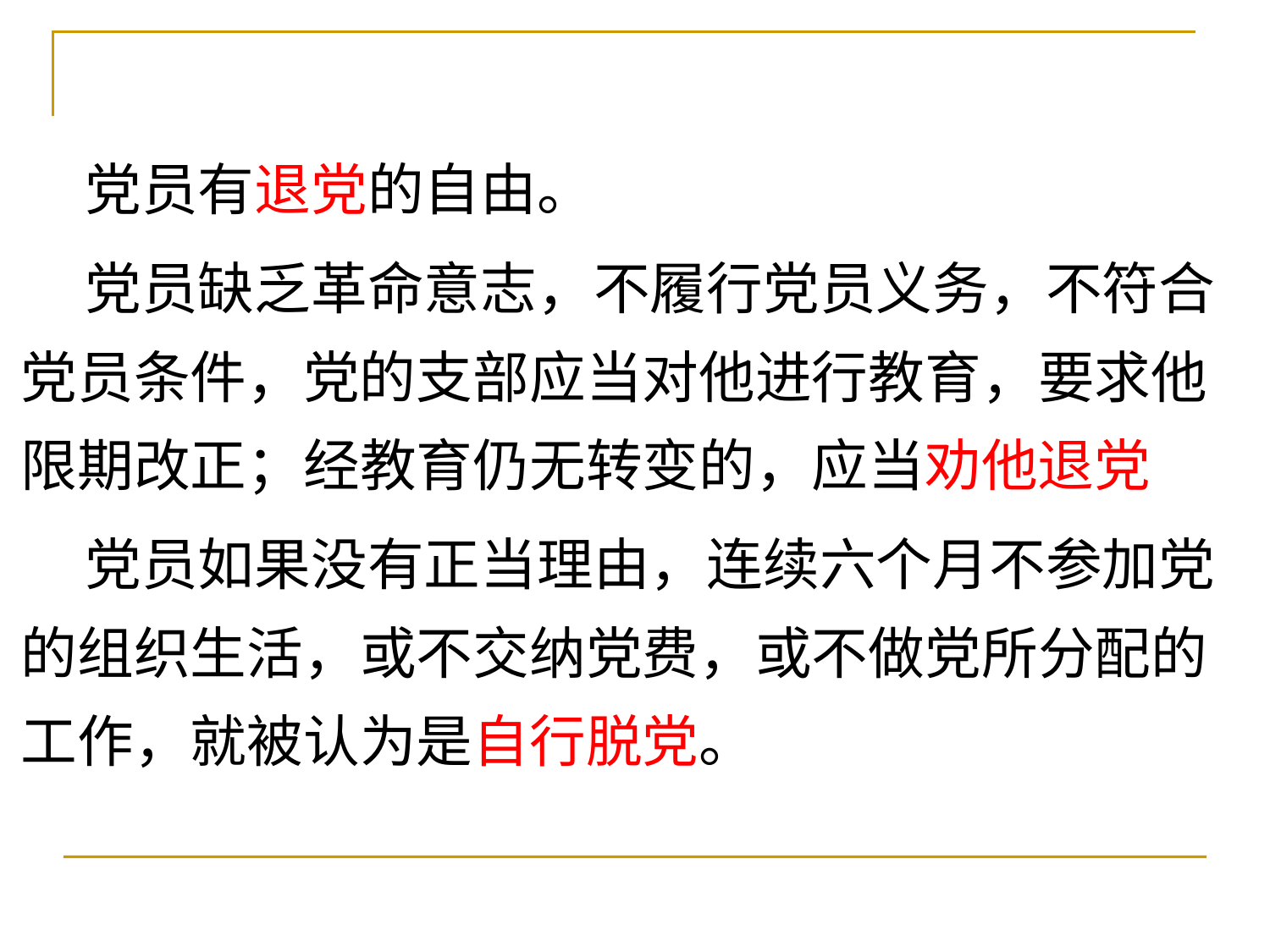

党员有退党的自由。
    党员缺乏革命意志，不履行党员义务，不符合党员条件，党的支部应当对他进行教育，要求他限期改正；经教育仍无转变的，应当劝他退党
    党员如果没有正当理由，连续六个月不参加党的组织生活，或不交纳党费，或不做党所分配的工作，就被认为是自行脱党。